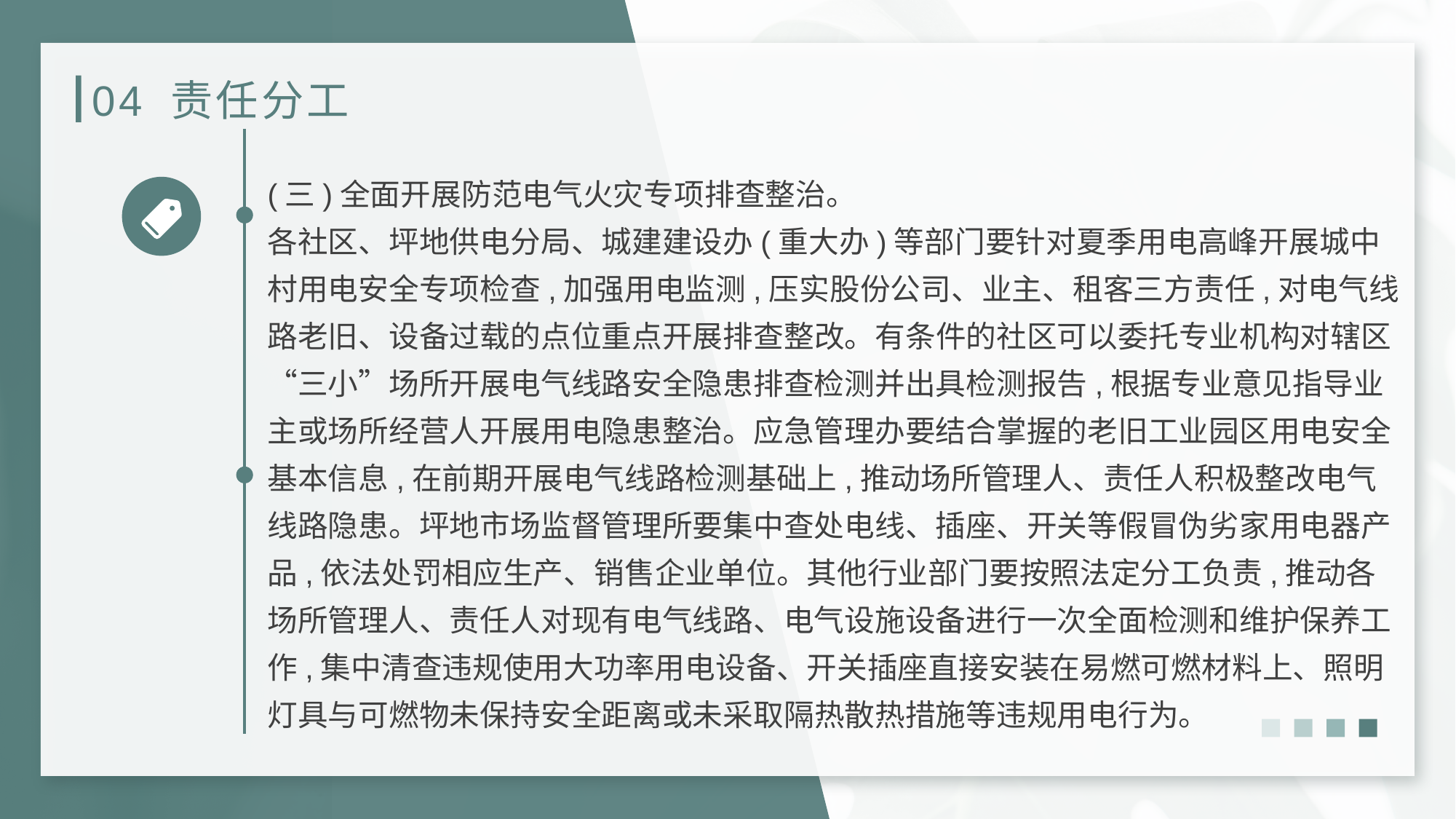

# 04 责任分工
(三)全面开展防范电气火灾专项排查整治。
各社区、坪地供电分局、城建建设办(重大办)等部门要针对夏季用电高峰开展城中村用电安全专项检查,加强用电监测,压实股份公司、业主、租客三方责任,对电气线路老旧、设备过载的点位重点开展排查整改。有条件的社区可以委托专业机构对辖区“三小”场所开展电气线路安全隐患排查检测并出具检测报告,根据专业意见指导业主或场所经营人开展用电隐患整治。应急管理办要结合掌握的老旧工业园区用电安全基本信息,在前期开展电气线路检测基础上,推动场所管理人、责任人积极整改电气线路隐患。坪地市场监督管理所要集中查处电线、插座、开关等假冒伪劣家用电器产品,依法处罚相应生产、销售企业单位。其他行业部门要按照法定分工负责,推动各场所管理人、责任人对现有电气线路、电气设施设备进行一次全面检测和维护保养工作,集中清查违规使用大功率用电设备、开关插座直接安装在易燃可燃材料上、照明灯具与可燃物未保持安全距离或未采取隔热散热措施等违规用电行为。